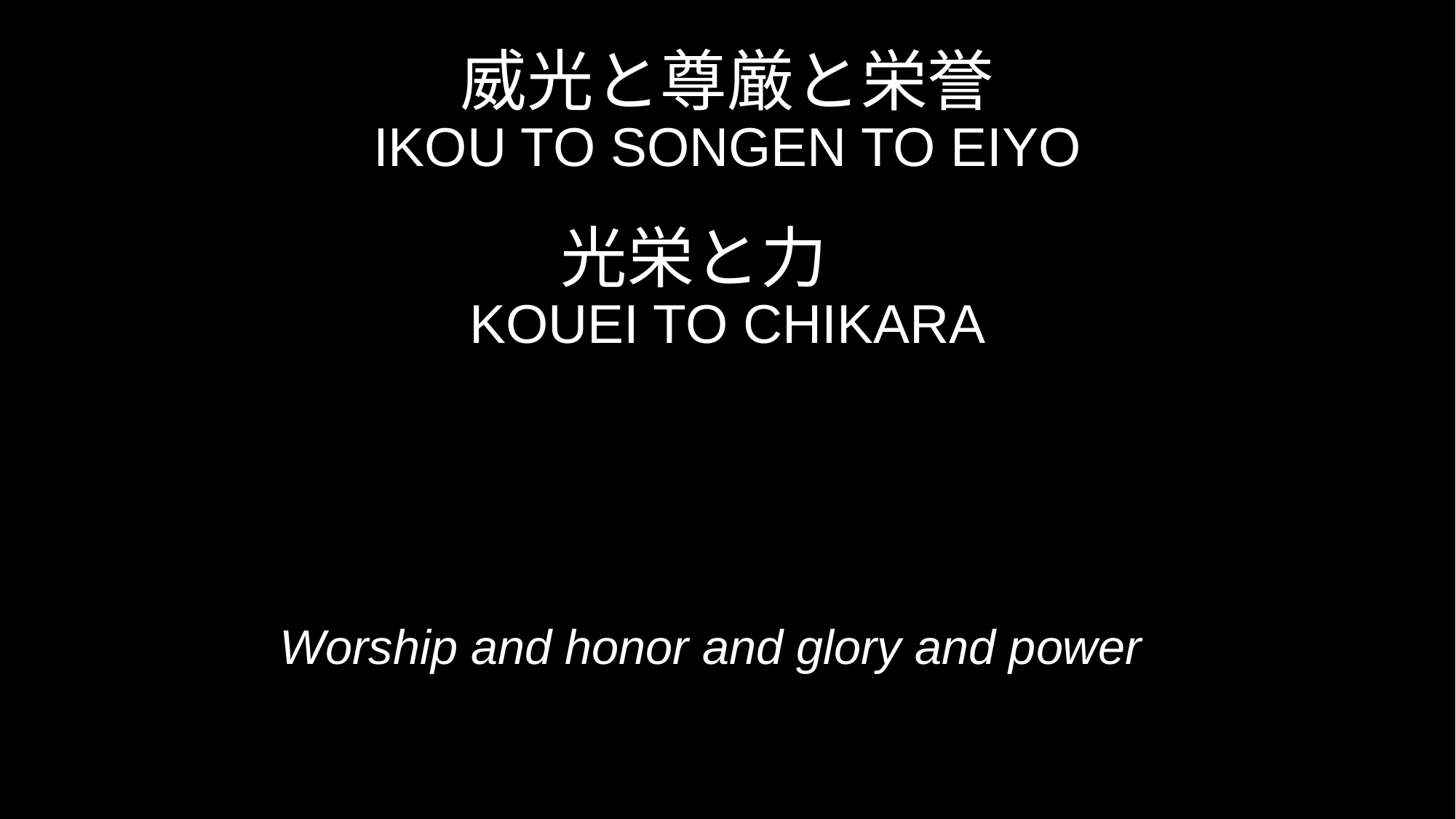

# 威光と尊厳と栄誉 IKOU TO SONGEN TO EIYO 光栄と力　 KOUEI TO CHIKARA
Worship and honor and glory and power